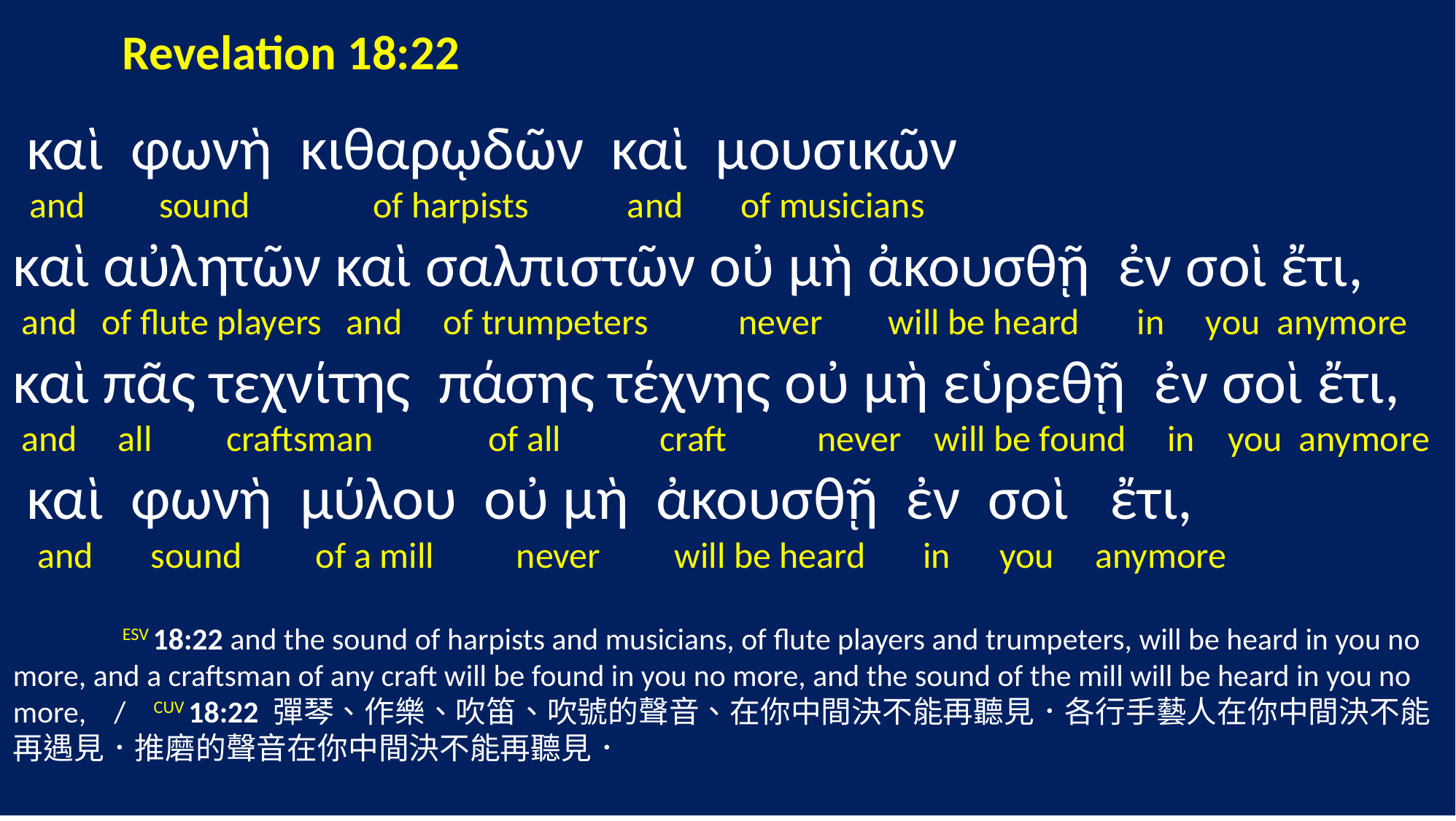

Revelation 18:22

 καὶ  φωνὴ  κιθαρῳδῶν  καὶ  μουσικῶν
  and         sound               of harpists            and       of musicians
καὶ αὐλητῶν καὶ σαλπιστῶν οὐ μὴ ἀκουσθῇ  ἐν σοὶ ἔτι,
 and   of flute players   and     of trumpeters           never        will be heard       in     you  anymore
καὶ πᾶς τεχνίτης  πάσης τέχνης οὐ μὴ εὑρεθῇ  ἐν σοὶ ἔτι,
 and     all         craftsman              of all            craft           never    will be found     in    you  anymore
 καὶ  φωνὴ  μύλου  οὐ μὴ  ἀκουσθῇ  ἐν  σοὶ   ἔτι,
   and       sound         of a mill          never         will be heard       in      you     anymore

	ESV 18:22 and the sound of harpists and musicians, of flute players and trumpeters, will be heard in you no more, and a craftsman of any craft will be found in you no more, and the sound of the mill will be heard in you no more,    /    CUV 18:22 彈琴、作樂、吹笛、吹號的聲音、在你中間決不能再聽見．各行手藝人在你中間決不能再遇見．推磨的聲音在你中間決不能再聽見．